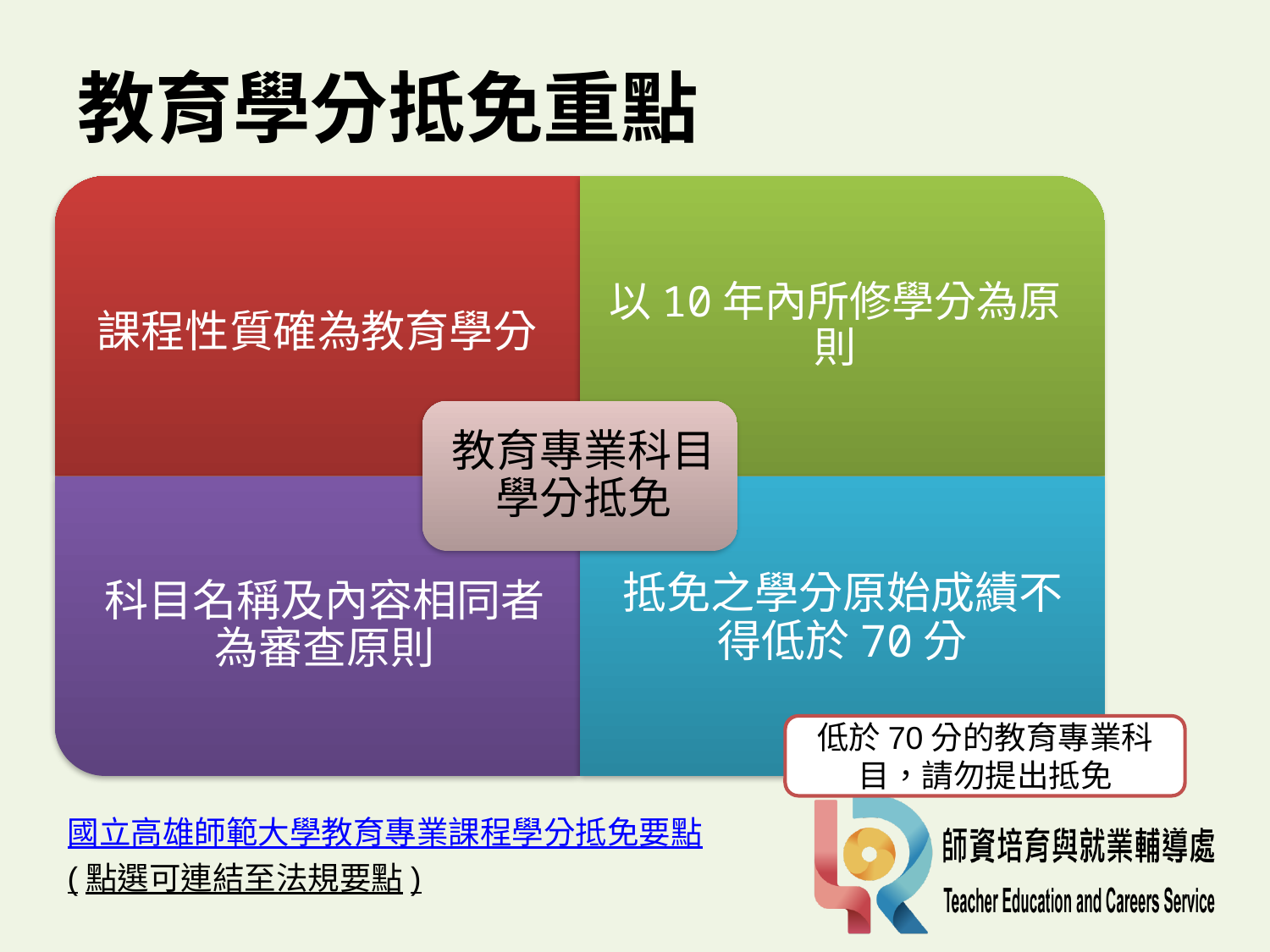

# 教育學分抵免重點
課程性質確為教育學分
以10年內所修學分為原則
科目名稱及內容相同者為審查原則
抵免之學分原始成績不得低於70分
教育專業科目學分抵免
低於70分的教育專業科目，請勿提出抵免
國立高雄師範大學教育專業課程學分抵免要點
(點選可連結至法規要點)